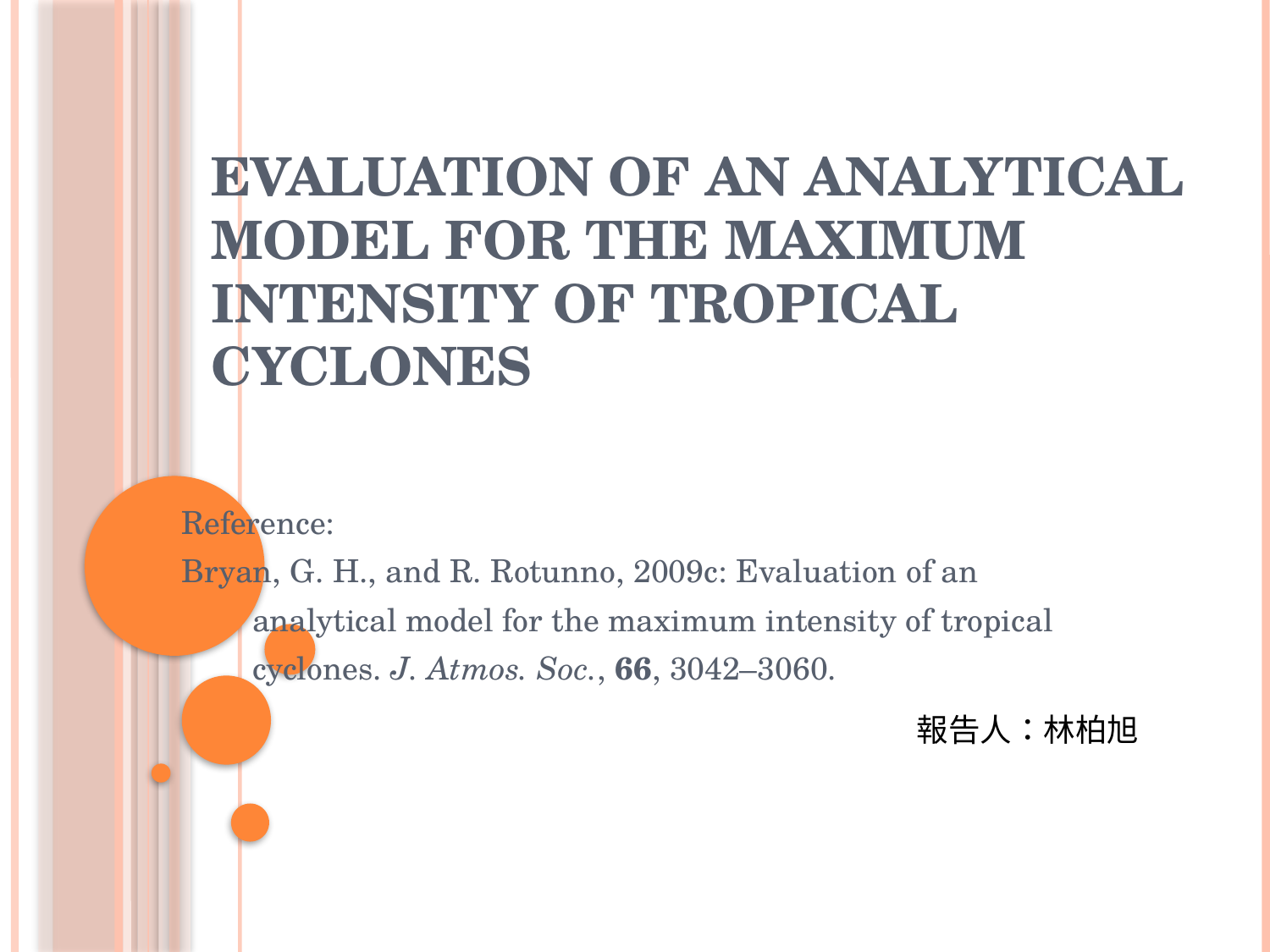

# Evaluation of an Analytical Model for the Maximum Intensity of Tropical Cyclones
Reference:
Bryan, G. H., and R. Rotunno, 2009c: Evaluation of an
　　analytical model for the maximum intensity of tropical
　　cyclones. J. Atmos. Soc., 66, 3042–3060.
報告人：林柏旭